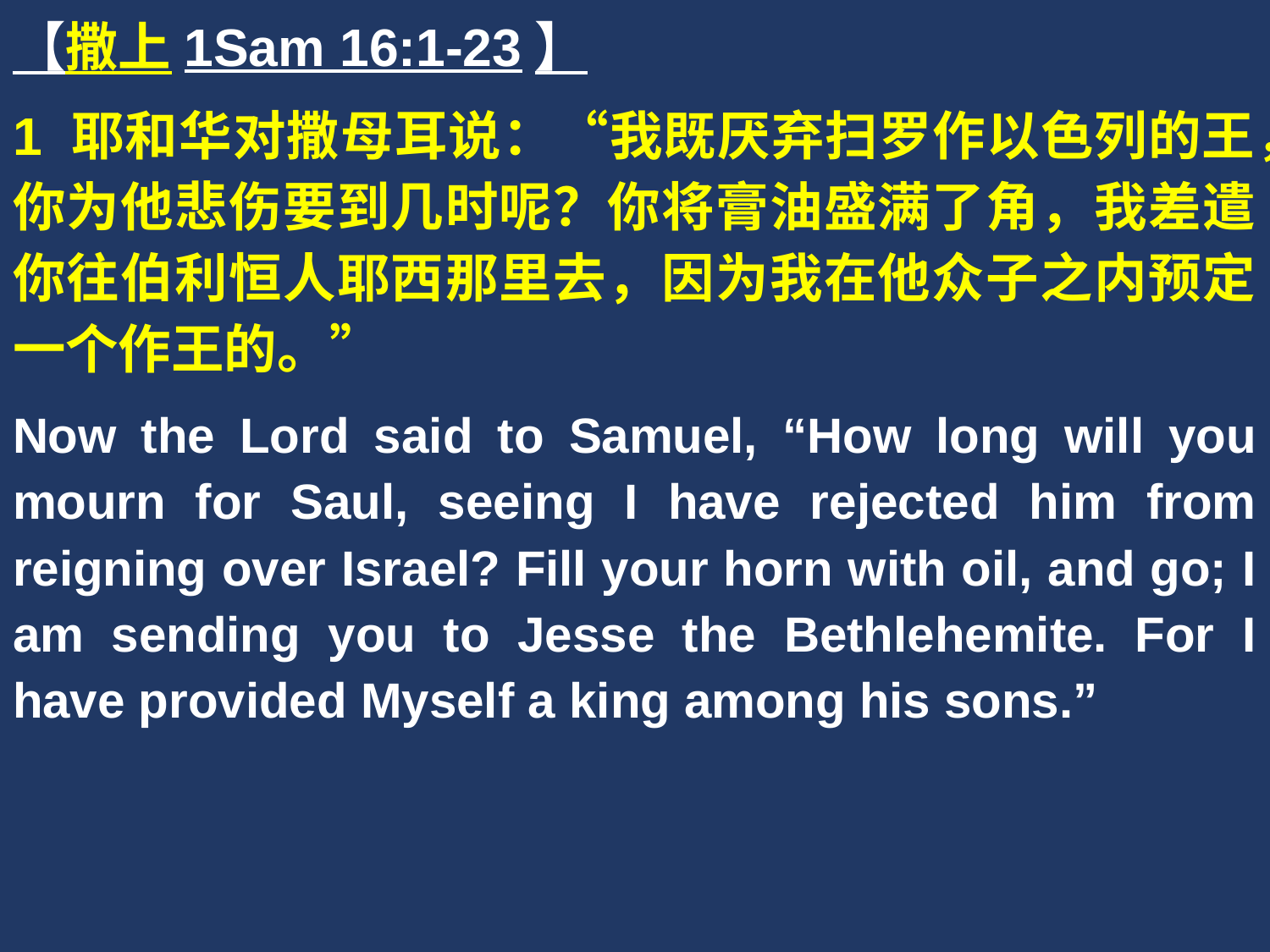

【撒上1Sam 16:1-23】
1 耶和华对撒母耳说：“我既厌弃扫罗作以色列的王，你为他悲伤要到几时呢？你将膏油盛满了角，我差遣你往伯利恒人耶西那里去，因为我在他众子之内预定一个作王的。”
Now the Lord said to Samuel, “How long will you mourn for Saul, seeing I have rejected him from reigning over Israel? Fill your horn with oil, and go; I am sending you to Jesse the Bethlehemite. For I have provided Myself a king among his sons.”